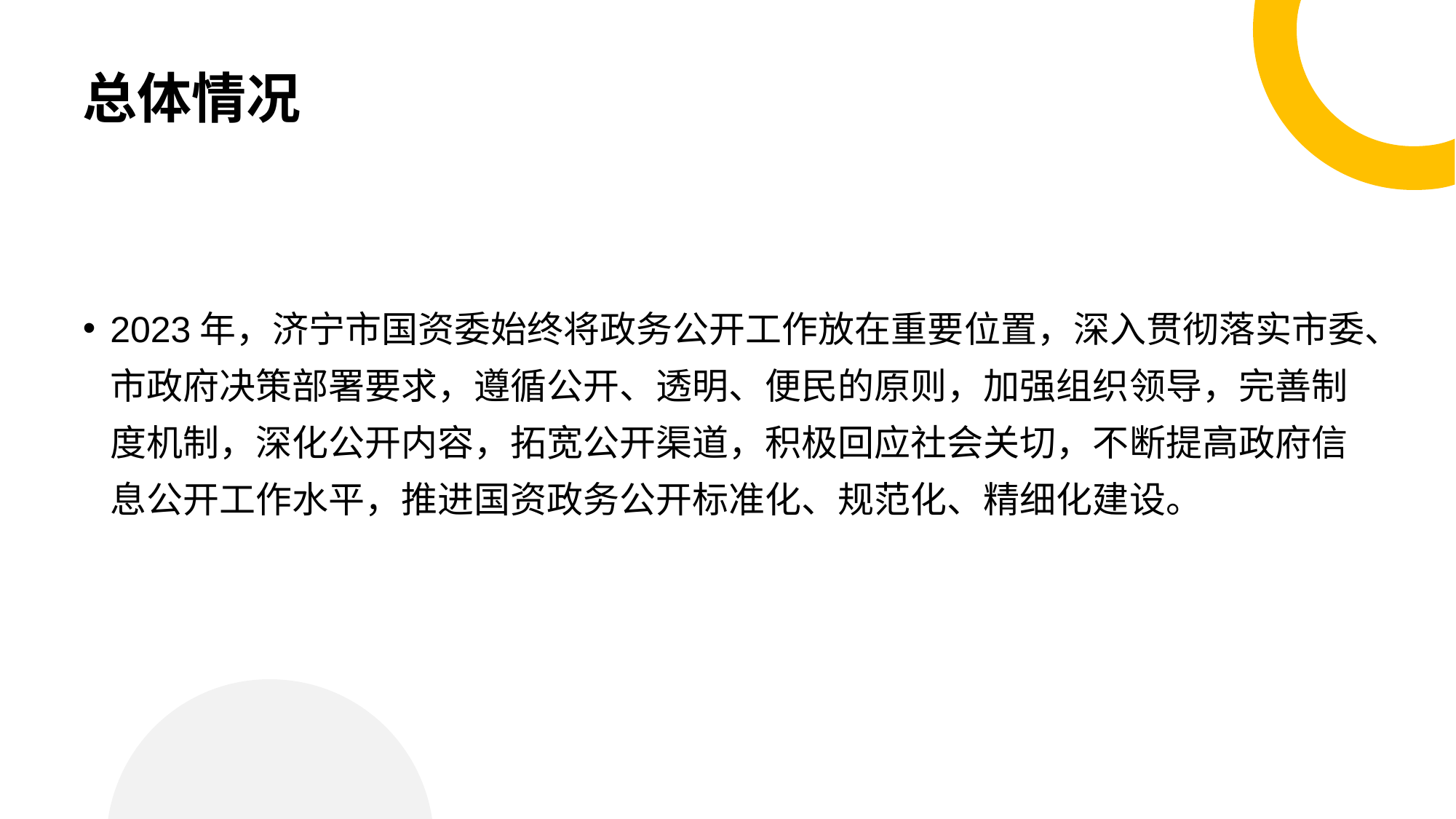

# 总体情况
2023年，济宁市国资委始终将政务公开工作放在重要位置，深入贯彻落实市委、市政府决策部署要求，遵循公开、透明、便民的原则，加强组织领导，完善制度机制，深化公开内容，拓宽公开渠道，积极回应社会关切，不断提高政府信息公开工作水平，推进国资政务公开标准化、规范化、精细化建设。